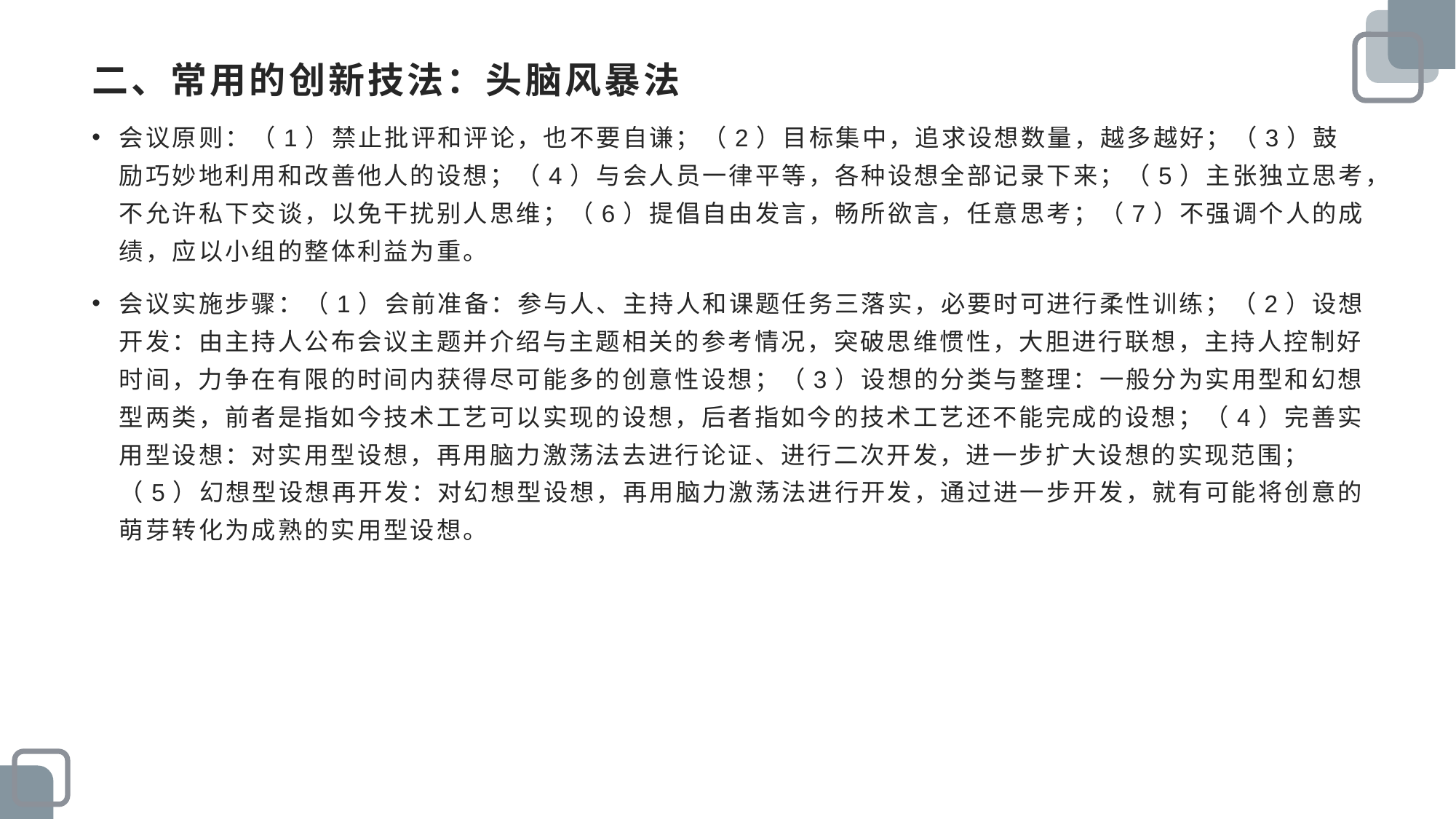

# 二、常用的创新技法：头脑风暴法
会议原则：（1）禁止批评和评论，也不要自谦；（2）目标集中，追求设想数量，越多越好；（3）鼓励巧妙地利用和改善他人的设想；（4）与会人员一律平等，各种设想全部记录下来；（5）主张独立思考，不允许私下交谈，以免干扰别人思维；（6）提倡自由发言，畅所欲言，任意思考；（7）不强调个人的成绩，应以小组的整体利益为重。
会议实施步骤：（1）会前准备：参与人、主持人和课题任务三落实，必要时可进行柔性训练；（2）设想开发：由主持人公布会议主题并介绍与主题相关的参考情况，突破思维惯性，大胆进行联想，主持人控制好时间，力争在有限的时间内获得尽可能多的创意性设想；（3）设想的分类与整理：一般分为实用型和幻想型两类，前者是指如今技术工艺可以实现的设想，后者指如今的技术工艺还不能完成的设想；（4）完善实用型设想：对实用型设想，再用脑力激荡法去进行论证、进行二次开发，进一步扩大设想的实现范围；（5）幻想型设想再开发：对幻想型设想，再用脑力激荡法进行开发，通过进一步开发，就有可能将创意的萌芽转化为成熟的实用型设想。